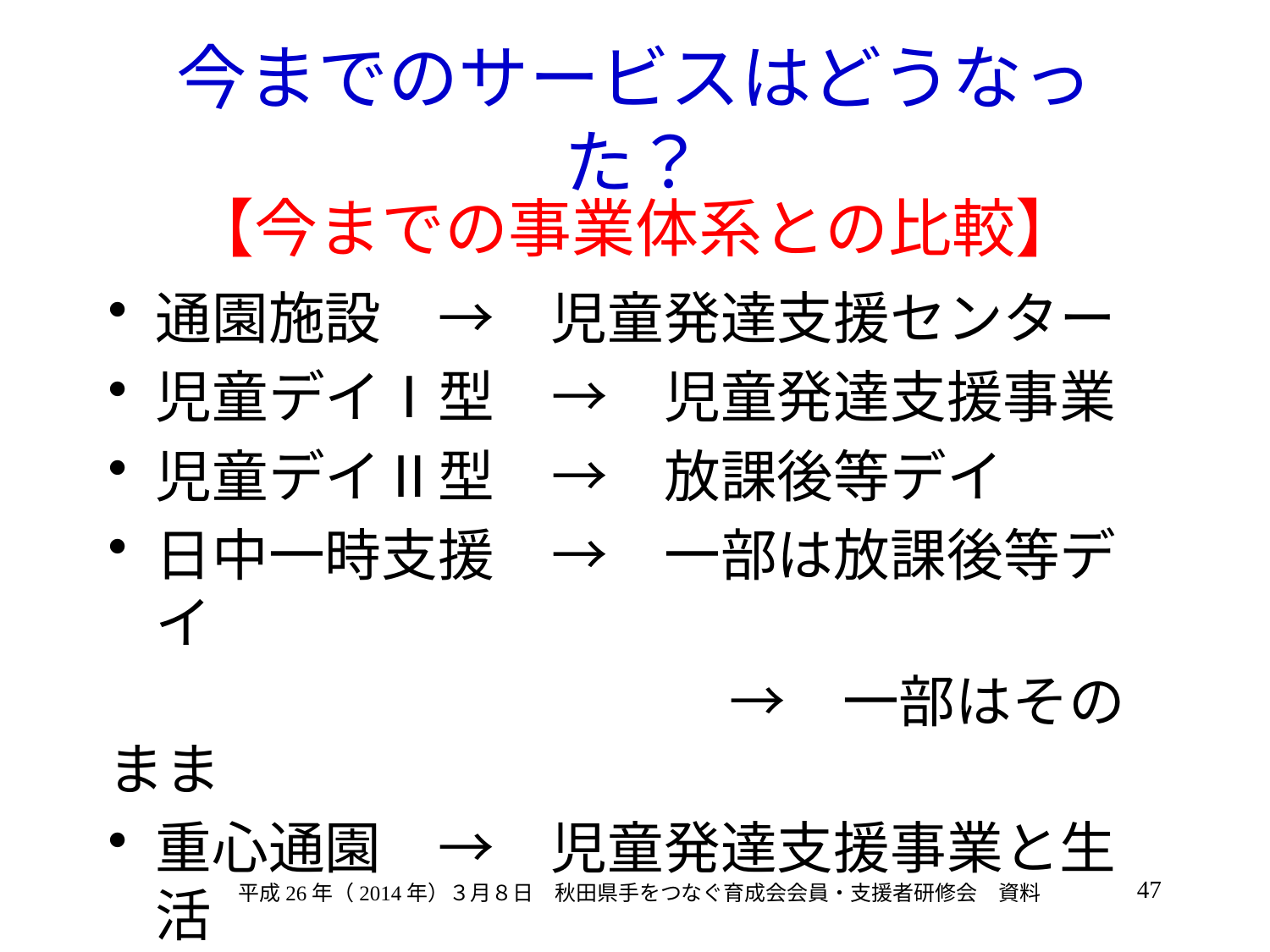

# 今までのサービスはどうなった？
【今までの事業体系との比較】
通園施設　→　児童発達支援センター
児童デイⅠ型　→　児童発達支援事業
児童デイⅡ型　→　放課後等デイ
日中一時支援　→　一部は放課後等デイ
　　　　　　　　　　　→　一部はそのまま
重心通園　→　児童発達支援事業と生活
　　　　　　　　　　　介護（放課後等デイ）
47